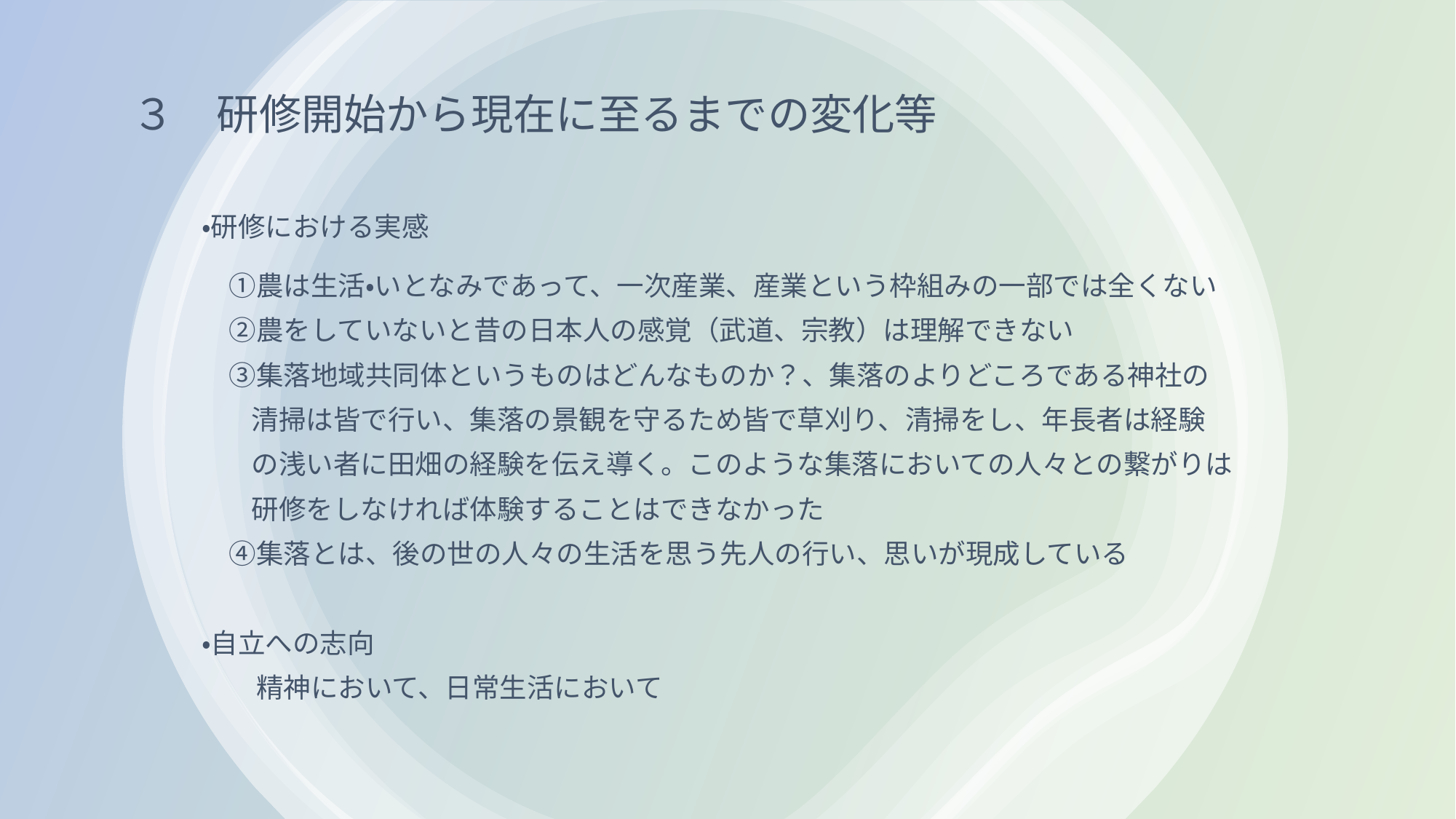

# ３　研修開始から現在に至るまでの変化等
・研修における実感
　①農は生活・いとなみであって、一次産業、産業という枠組みの一部では全くない
　②農をしていないと昔の日本人の感覚（武道、宗教）は理解できない
　③集落地域共同体というものはどんなものか？、集落のよりどころである神社の
       清掃は皆で行い、集落の景観を守るため皆で草刈り、清掃をし、年長者は経験
       の浅い者に田畑の経験を伝え導く。このような集落においての人々との繋がりは
       研修をしなければ体験することはできなかった
　④集落とは、後の世の人々の生活を思う先人の行い、思いが現成している

・自立への志向
　　精神において、日常生活において